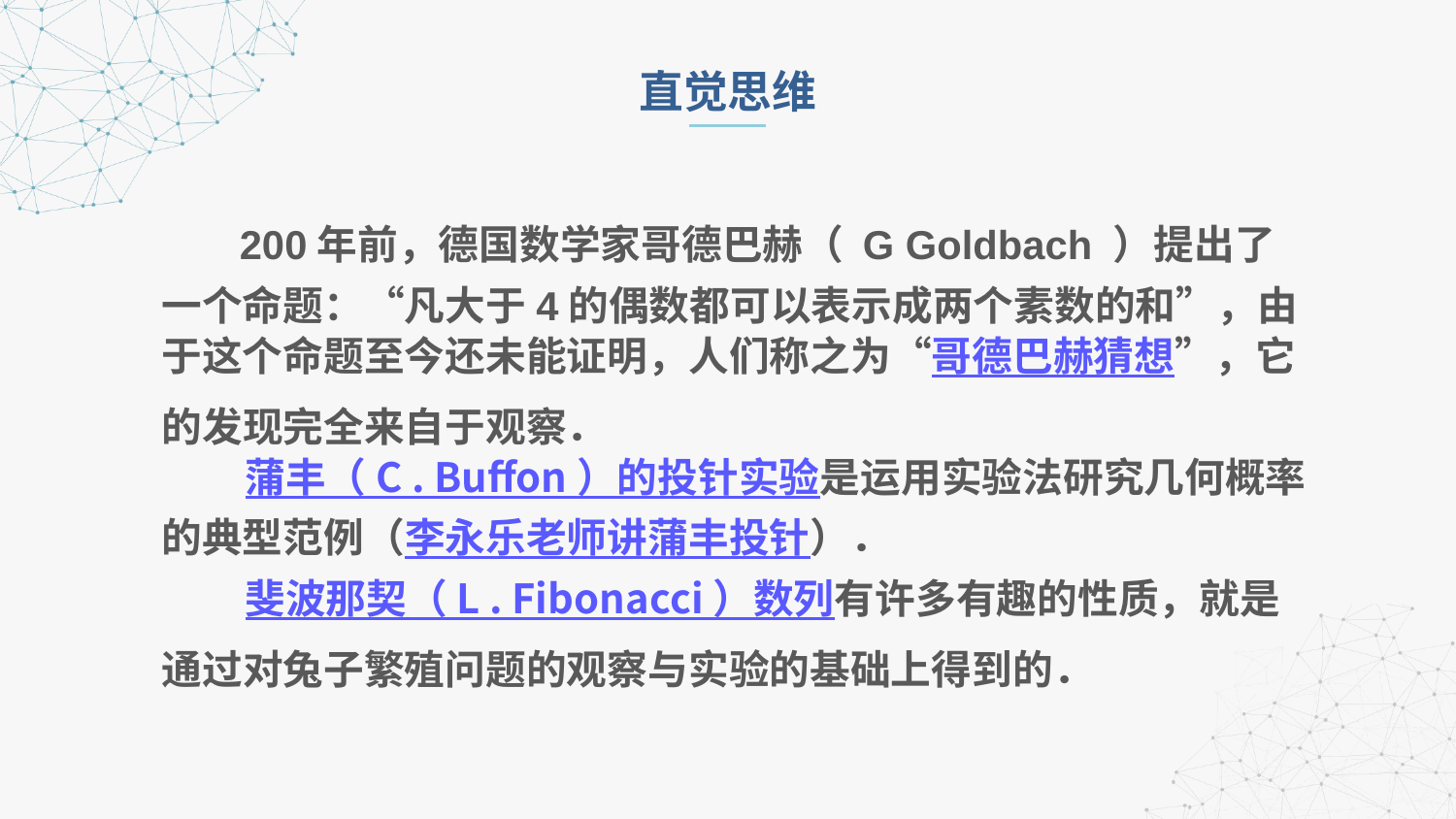

直觉思维
       200年前，德国数学家哥德巴赫（ G Goldbach ）提出了一个命题：“凡大于4的偶数都可以表示成两个素数的和”，由于这个命题至今还未能证明，人们称之为“哥德巴赫猜想”，它的发现完全来自于观察．
        蒲丰（ C . Buffon ）的投针实验是运用实验法研究几何概率的典型范例（李永乐老师讲蒲丰投针）．
        斐波那契（ L . Fibonacci ）数列有许多有趣的性质，就是通过对兔子繁殖问题的观察与实验的基础上得到的．